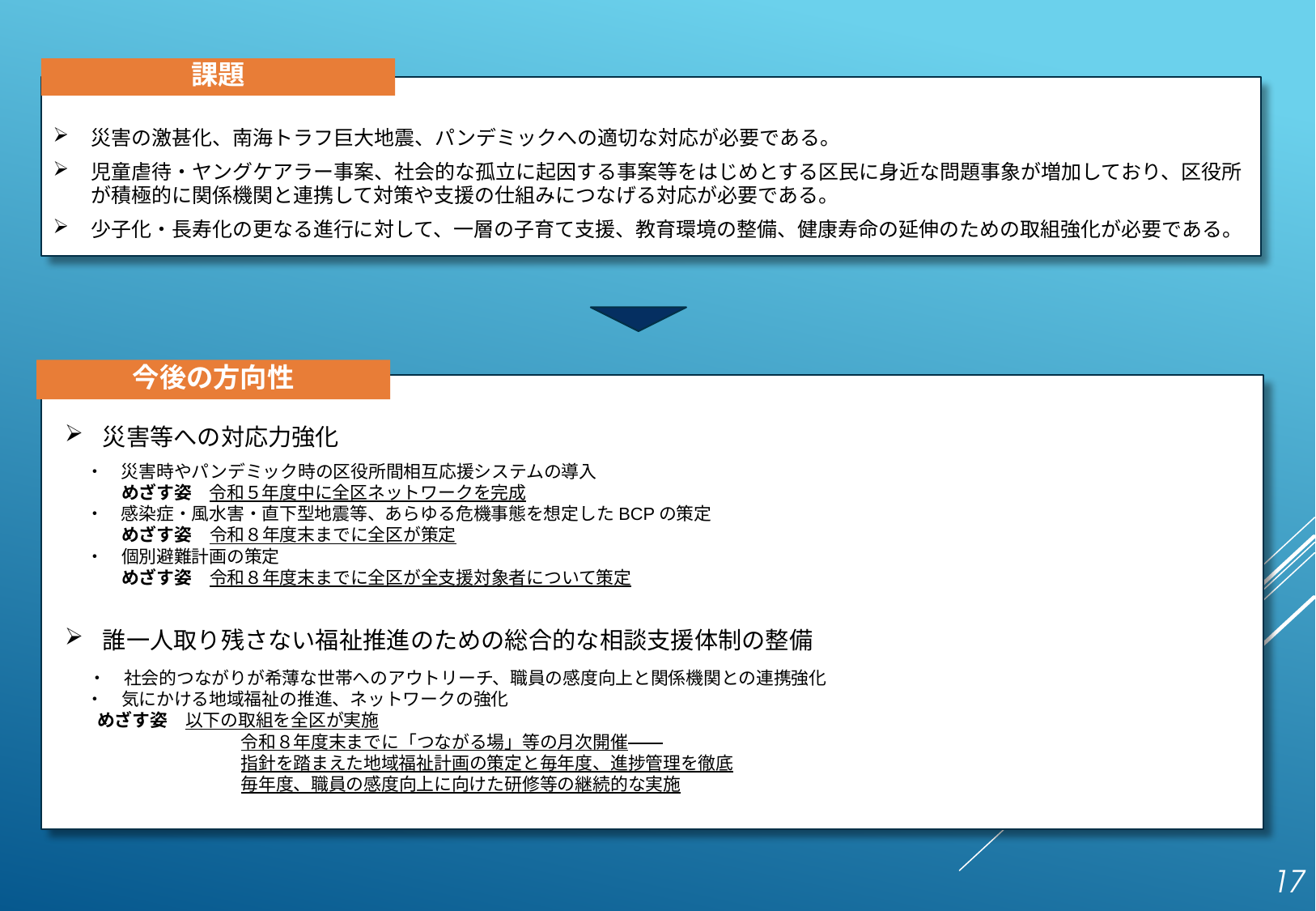

課題

災害の激甚化、南海トラフ巨大地震、パンデミックへの適切な対応が必要である。
児童虐待・ヤングケアラー事案、社会的な孤立に起因する事案等をはじめとする区民に身近な問題事象が増加しており、区役所が積極的に関係機関と連携して対策や支援の仕組みにつなげる対応が必要である。
少子化・長寿化の更なる進行に対して、一層の子育て支援、教育環境の整備、健康寿命の延伸のための取組強化が必要である。

今後の方向性

災害等への対応力強化
　 ・　災害時やパンデミック時の区役所間相互応援システムの導入
　　 　めざす姿　令和５年度中に全区ネットワークを完成
　 ・　感染症・風水害・直下型地震等、あらゆる危機事態を想定したBCPの策定
　　　 めざす姿　令和８年度末までに全区が策定
　 ・　個別避難計画の策定
　　　 めざす姿　令和８年度末までに全区が全支援対象者について策定

誰一人取り残さない福祉推進のための総合的な相談支援体制の整備
　 ・　社会的つながりが希薄な世帯へのアウトリーチ、職員の感度向上と関係機関との連携強化
　 ・　気にかける地域福祉の推進、ネットワークの強化
       めざす姿　以下の取組を全区が実施
　　　　　　　　　　令和８年度末までに「つながる場」等の月次開催
　　　　　　　　　　指針を踏まえた地域福祉計画の策定と毎年度、進捗管理を徹底
　　　　　　　　　　毎年度、職員の感度向上に向けた研修等の継続的な実施
17